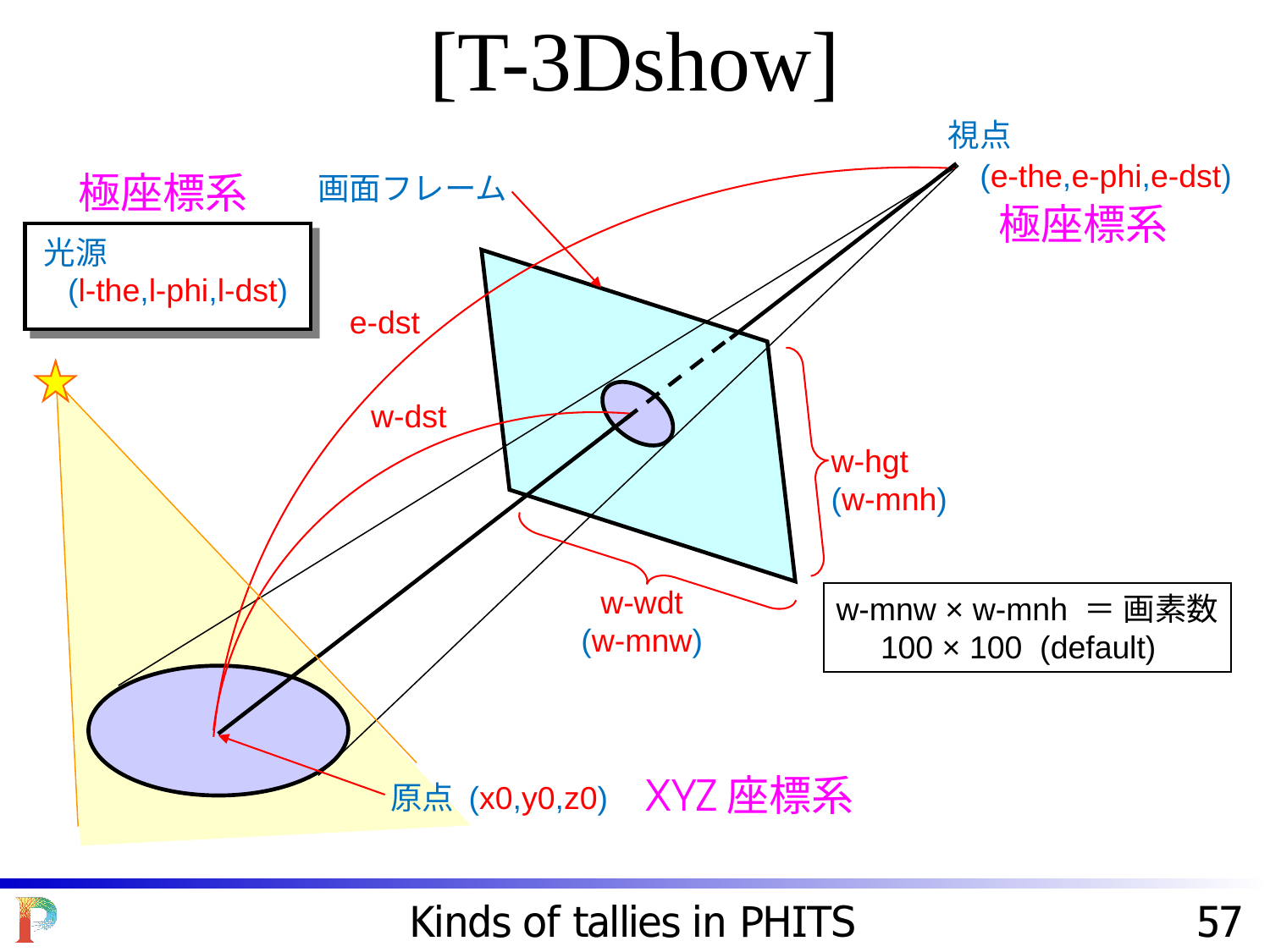

[T-3Dshow]

視点
(e-the,e-phi,e-dst)
極座標系
画面フレーム

極座標系

光源
(l-the,l-phi,l-dst)
e-dst

w-dst

w-hgt
(w-mnh)
w-wdt
(w-mnw)
w-mnw × w-mnh ＝ 画素数
     100 × 100  (default)

XYZ座標系
原点 (x0,y0,z0)
Kinds of tallies in PHITS